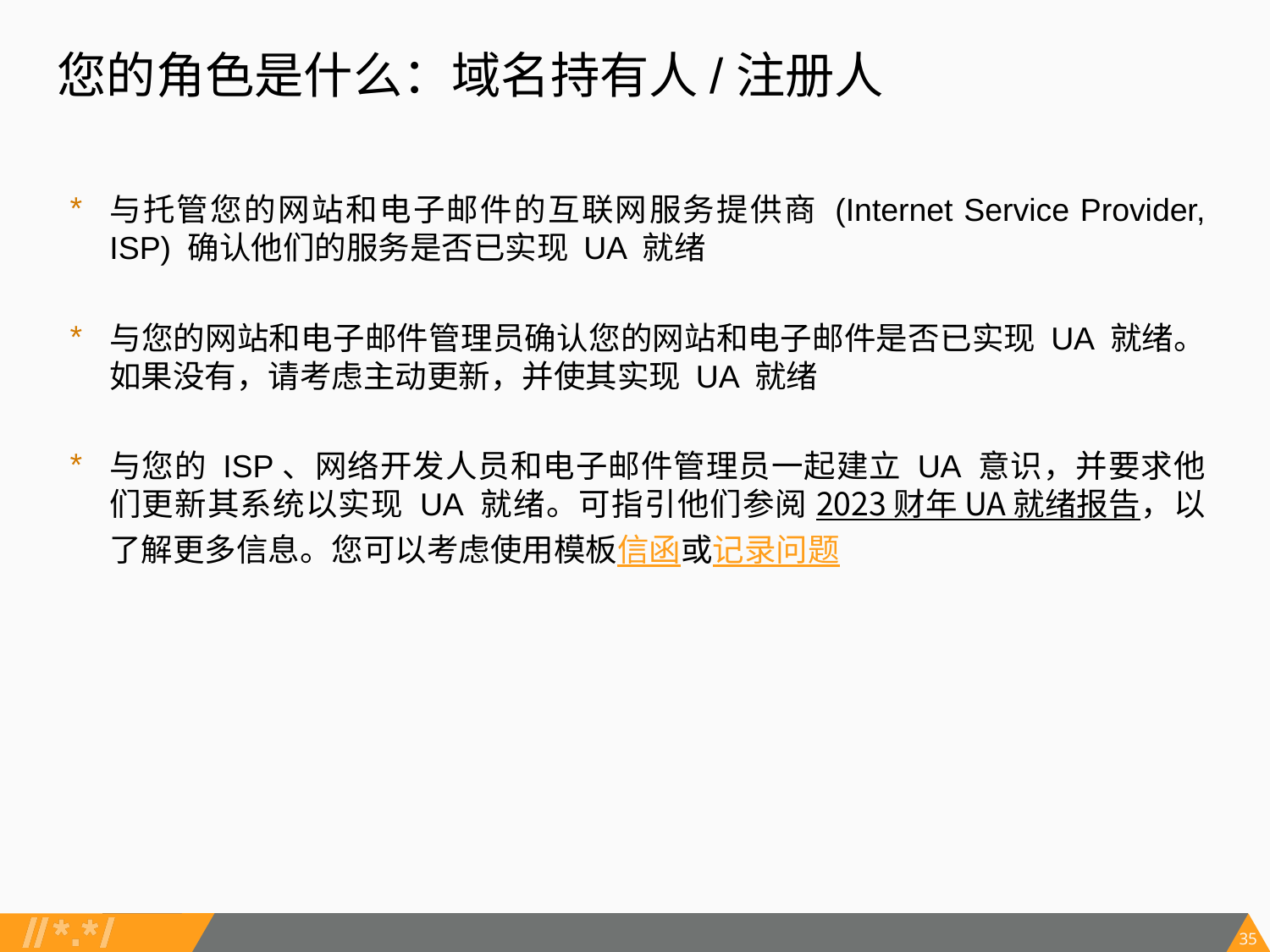

您的角色是什么：域名持有人/注册人
与托管您的网站和电子邮件的互联网服务提供商 (Internet Service Provider, ISP) 确认他们的服务是否已实现 UA 就绪

与您的网站和电子邮件管理员确认您的网站和电子邮件是否已实现 UA 就绪。如果没有，请考虑主动更新，并使其实现 UA 就绪

与您的 ISP、网络开发人员和电子邮件管理员一起建立 UA 意识，并要求他们更新其系统以实现 UA 就绪。可指引他们参阅 2023 财年 UA 就绪报告，以了解更多信息。您可以考虑使用模板信函或记录问题